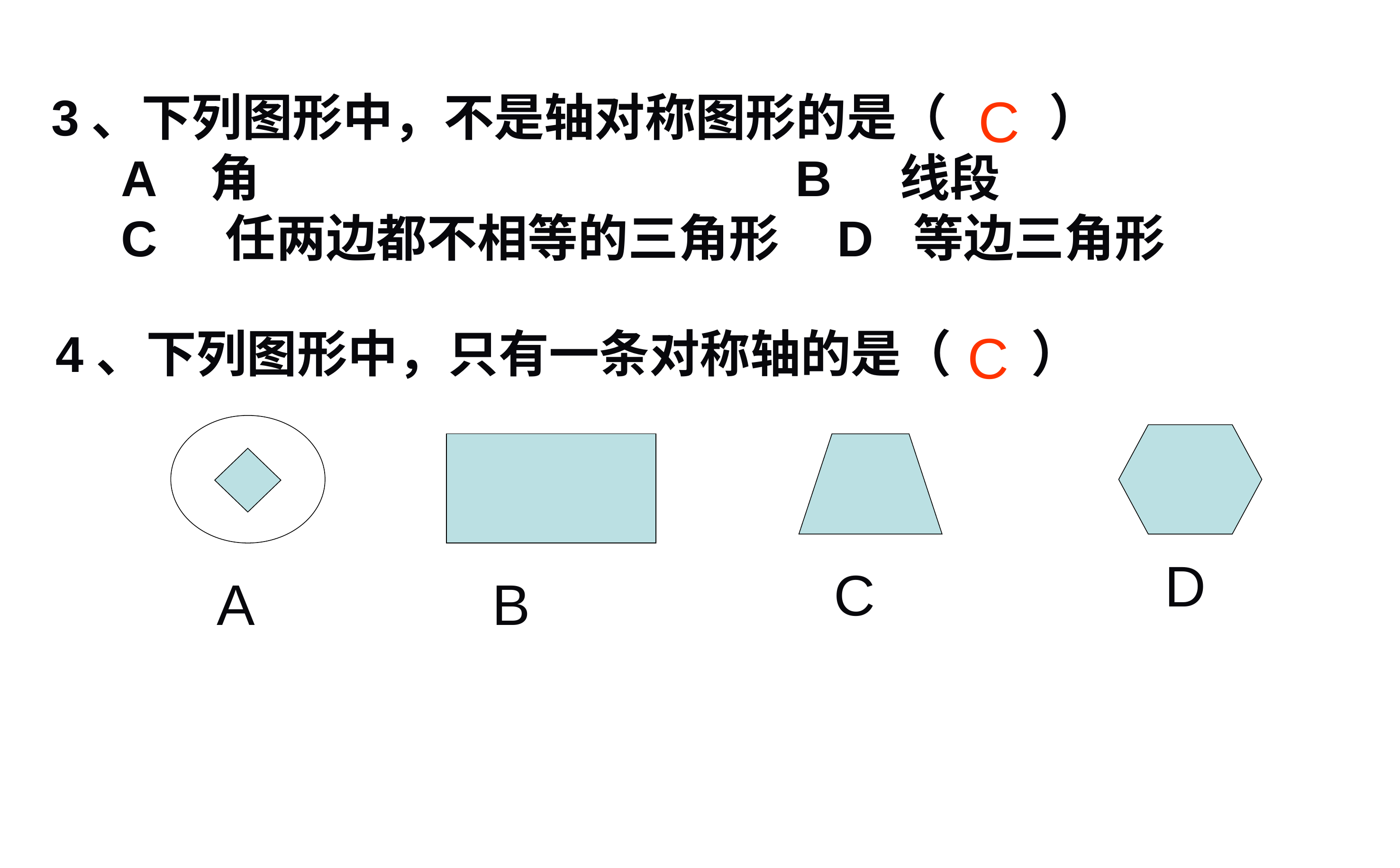

C
3、下列图形中，不是轴对称图形的是（         ）
     A   角                                              B    线段
     C    任两边都不相等的三角形    D  等边三角形
4、下列图形中，只有一条对称轴的是（       ）
C

D
C
A
B